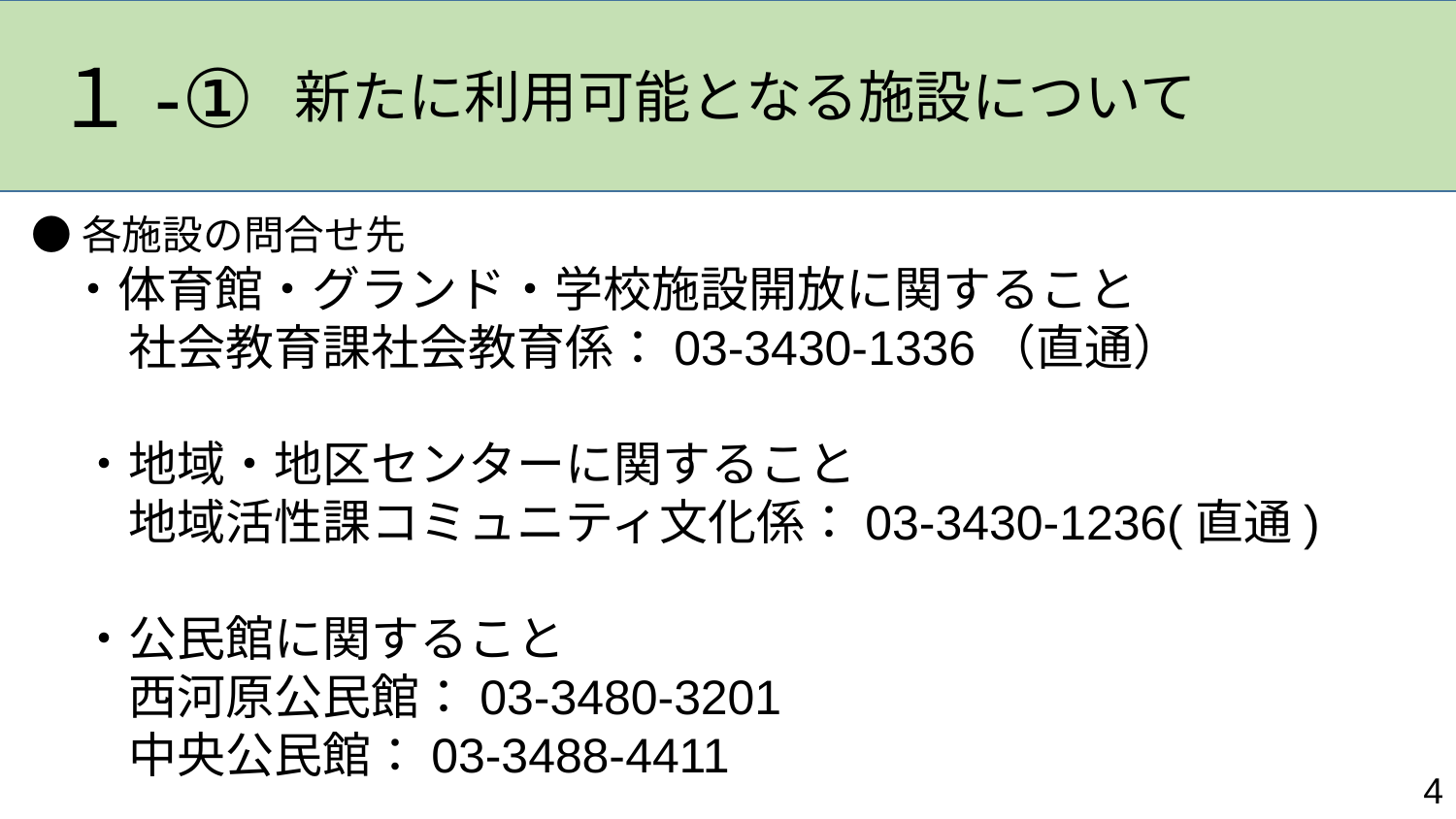

１-①
新たに利用可能となる施設について
●各施設の問合せ先
　・体育館・グランド・学校施設開放に関すること
　　社会教育課社会教育係：03-3430-1336（直通）

　・地域・地区センターに関すること
　　地域活性課コミュニティ文化係：03-3430-1236(直通)

　・公民館に関すること
　　西河原公民館：03-3480-3201
　　中央公民館：03-3488-4411
4